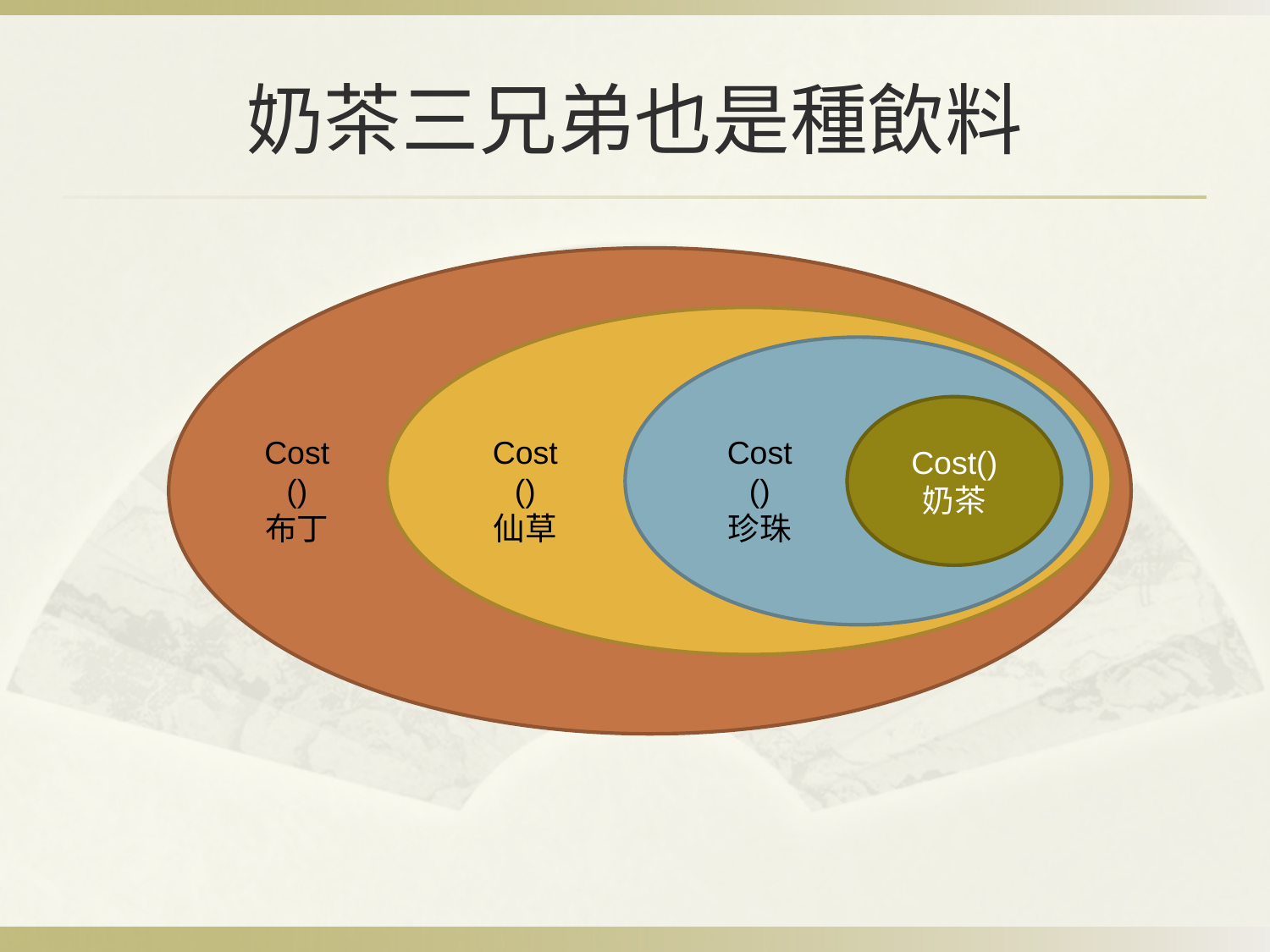

# 奶茶三兄弟也是種飲料

Cost()
布丁

Cost()
仙草

Cost()
珍珠
Cost()
奶茶